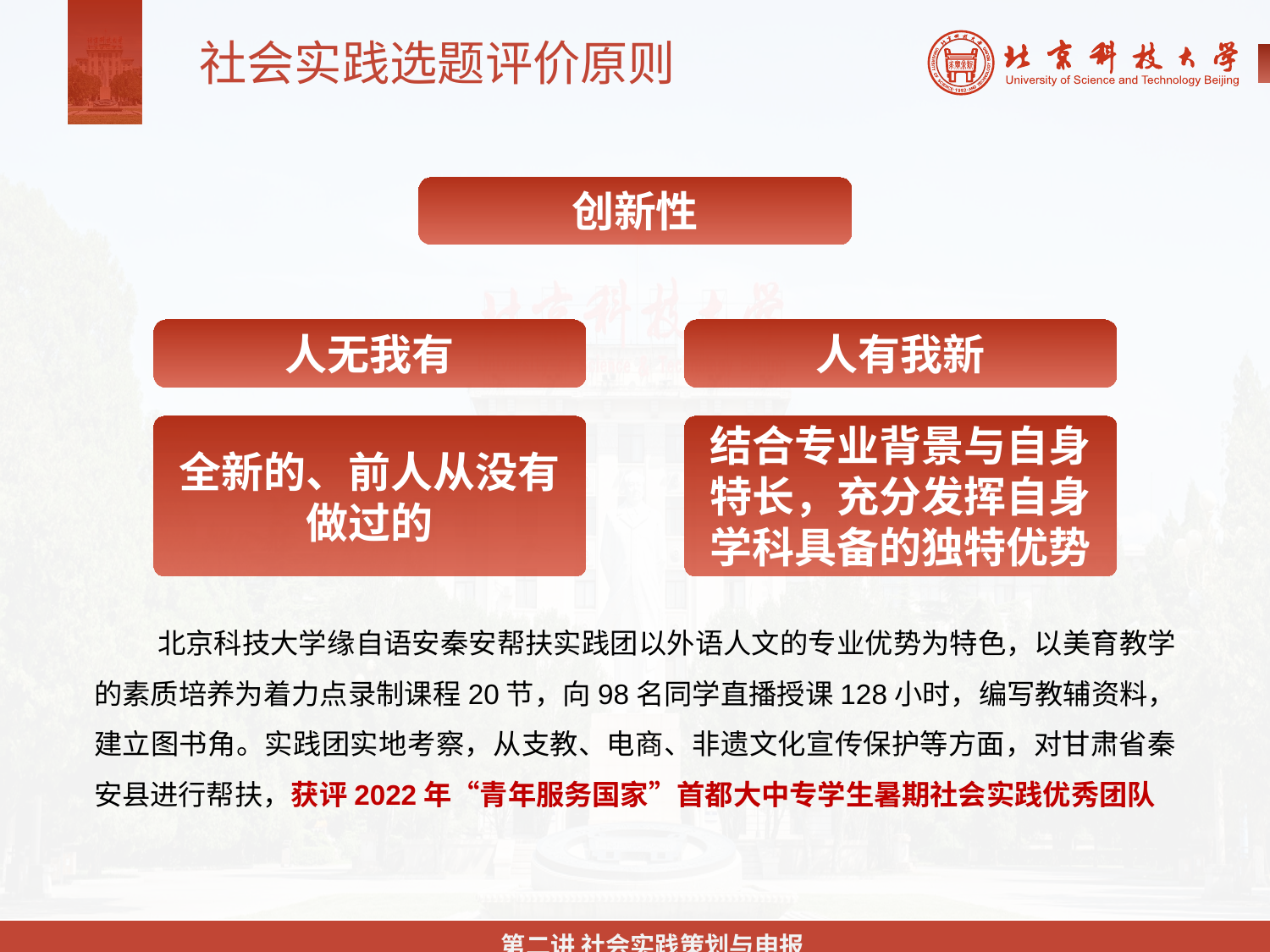

社会实践选题评价原则
创新性
人无我有
人有我新
全新的、前人从没有做过的
结合专业背景与自身特长，充分发挥自身学科具备的独特优势
北京科技大学缘自语安秦安帮扶实践团以外语人文的专业优势为特色，以美育教学的素质培养为着力点录制课程20节，向98名同学直播授课128小时，编写教辅资料，建立图书角。实践团实地考察，从支教、电商、非遗文化宣传保护等方面，对甘肃省秦安县进行帮扶，获评2022年“青年服务国家”首都大中专学生暑期社会实践优秀团队